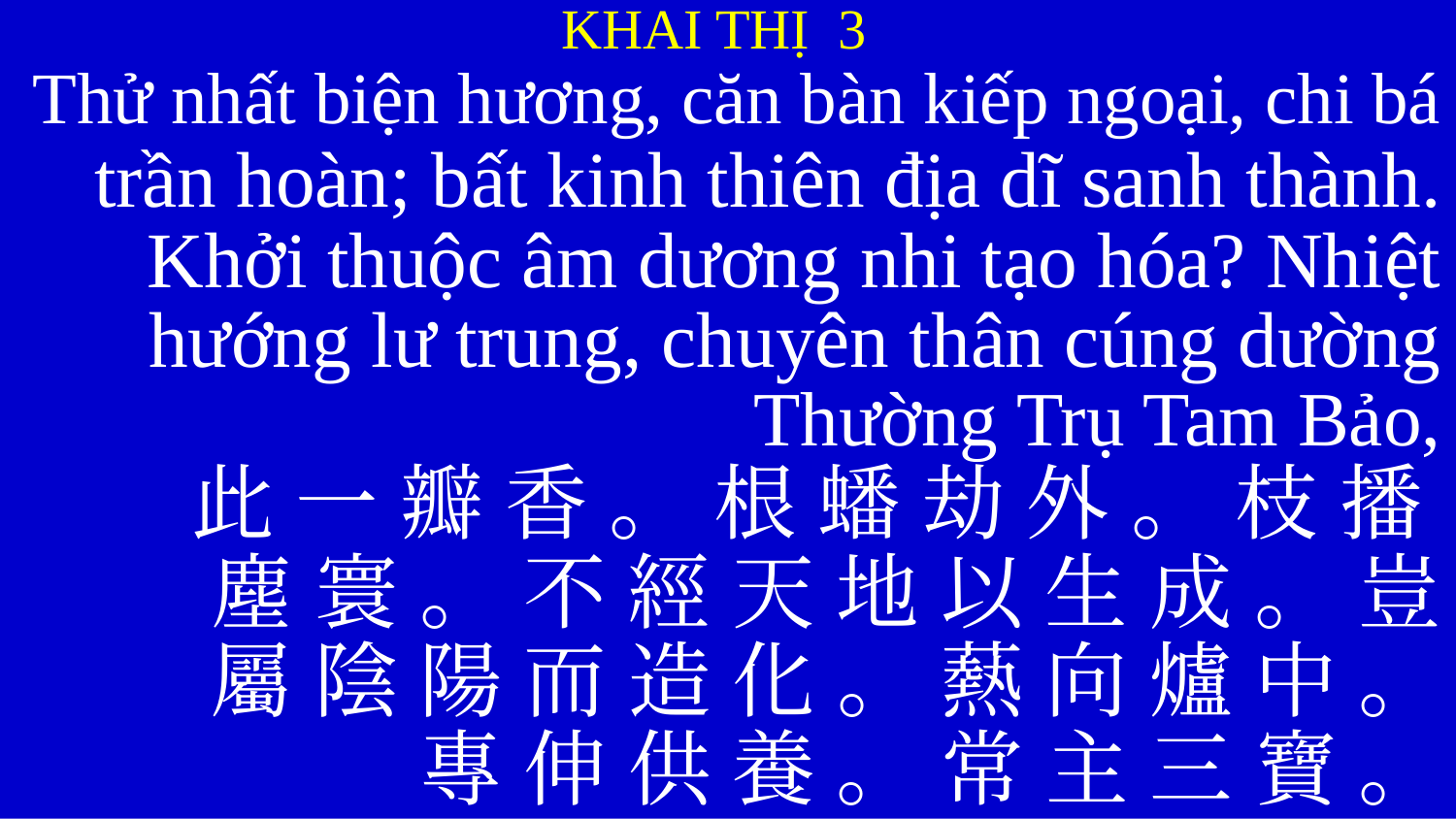

KHAI THỊ  3
Thử nhất biện hương, căn bàn kiếp ngoại, chi bá
trần hoàn; bất kinh thiên địa dĩ sanh thành. Khởi thuộc âm dương nhi tạo hóa? Nhiệt hướng lư trung, chuyên thân cúng dường Thường Trụ Tam Bảo,
此 一 瓣 香 。 根 蟠 劫 外 。 枝 播
塵 寰 。 不 經 天 地 以 生 成 。 豈
屬 陰 陽 而 造 化 。 爇 向 爐 中 。
專 伸 供 養 。 常 主 三 寶 。